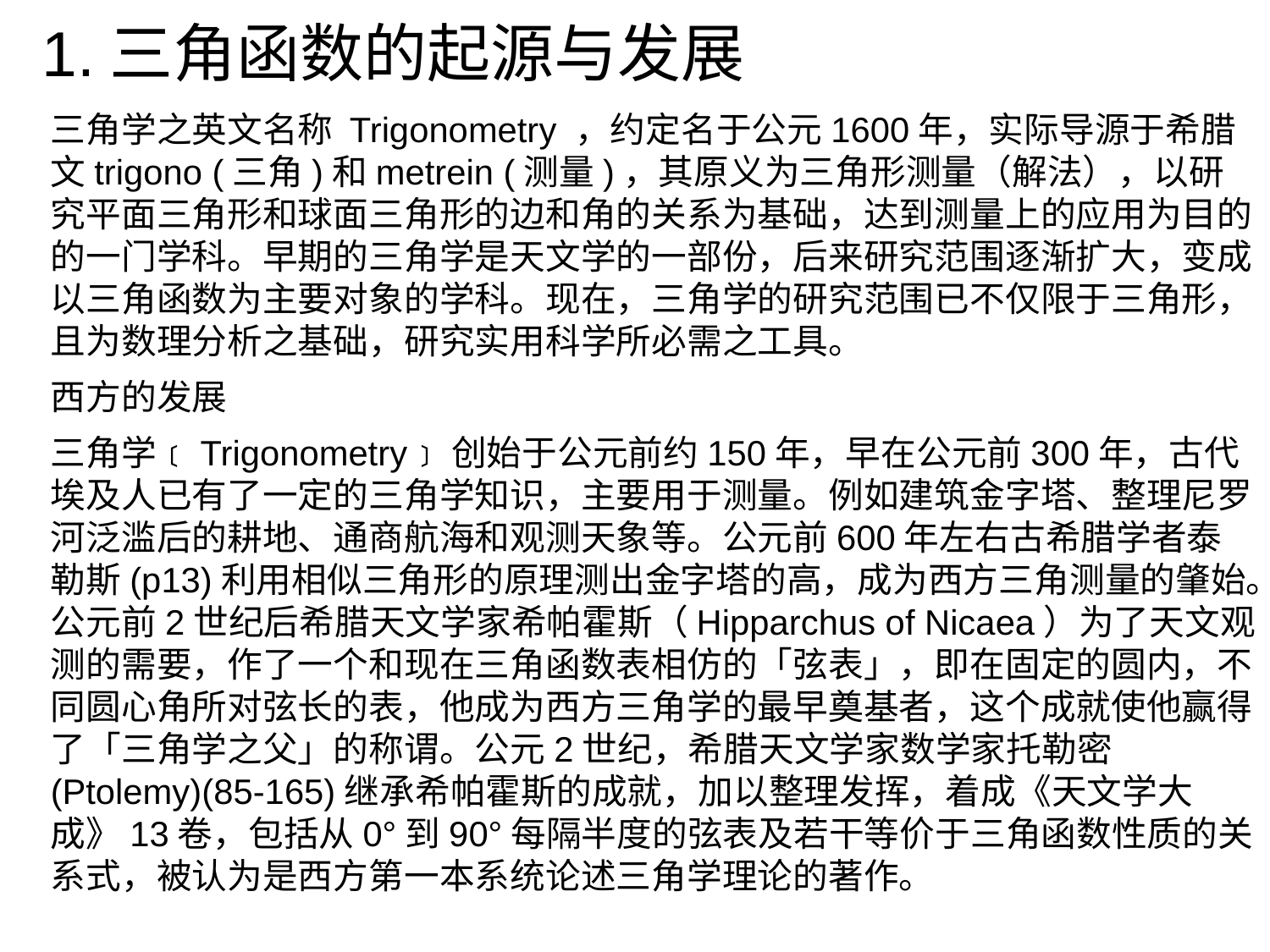

1.三角函数的起源与发展
三角学之英文名称 Trigonometry ，约定名于公元1600年，实际导源于希腊文trigono (三角)和metrein (测量)，其原义为三角形测量（解法），以研究平面三角形和球面三角形的边和角的关系为基础，达到测量上的应用为目的的一门学科。早期的三角学是天文学的一部份，后来研究范围逐渐扩大，变成以三角函数为主要对象的学科。现在，三角学的研究范围已不仅限于三角形，且为数理分析之基础，研究实用科学所必需之工具。
西方的发展
三角学﹝Trigonometry﹞创始于公元前约150年，早在公元前300年，古代埃及人已有了一定的三角学知识，主要用于测量。例如建筑金字塔、整理尼罗河泛滥后的耕地、通商航海和观测天象等。公元前600年左右古希腊学者泰勒斯(p13)利用相似三角形的原理测出金字塔的高，成为西方三角测量的肇始。公元前2世纪后希腊天文学家希帕霍斯（Hipparchus of Nicaea）为了天文观测的需要，作了一个和现在三角函数表相仿的「弦表」，即在固定的圆内，不同圆心角所对弦长的表，他成为西方三角学的最早奠基者，这个成就使他赢得了「三角学之父」的称谓。公元2世纪，希腊天文学家数学家托勒密(Ptolemy)(85-165)继承希帕霍斯的成就，加以整理发挥，着成《天文学大成》13卷，包括从0°到90°每隔半度的弦表及若干等价于三角函数性质的关系式，被认为是西方第一本系统论述三角学理论的著作。